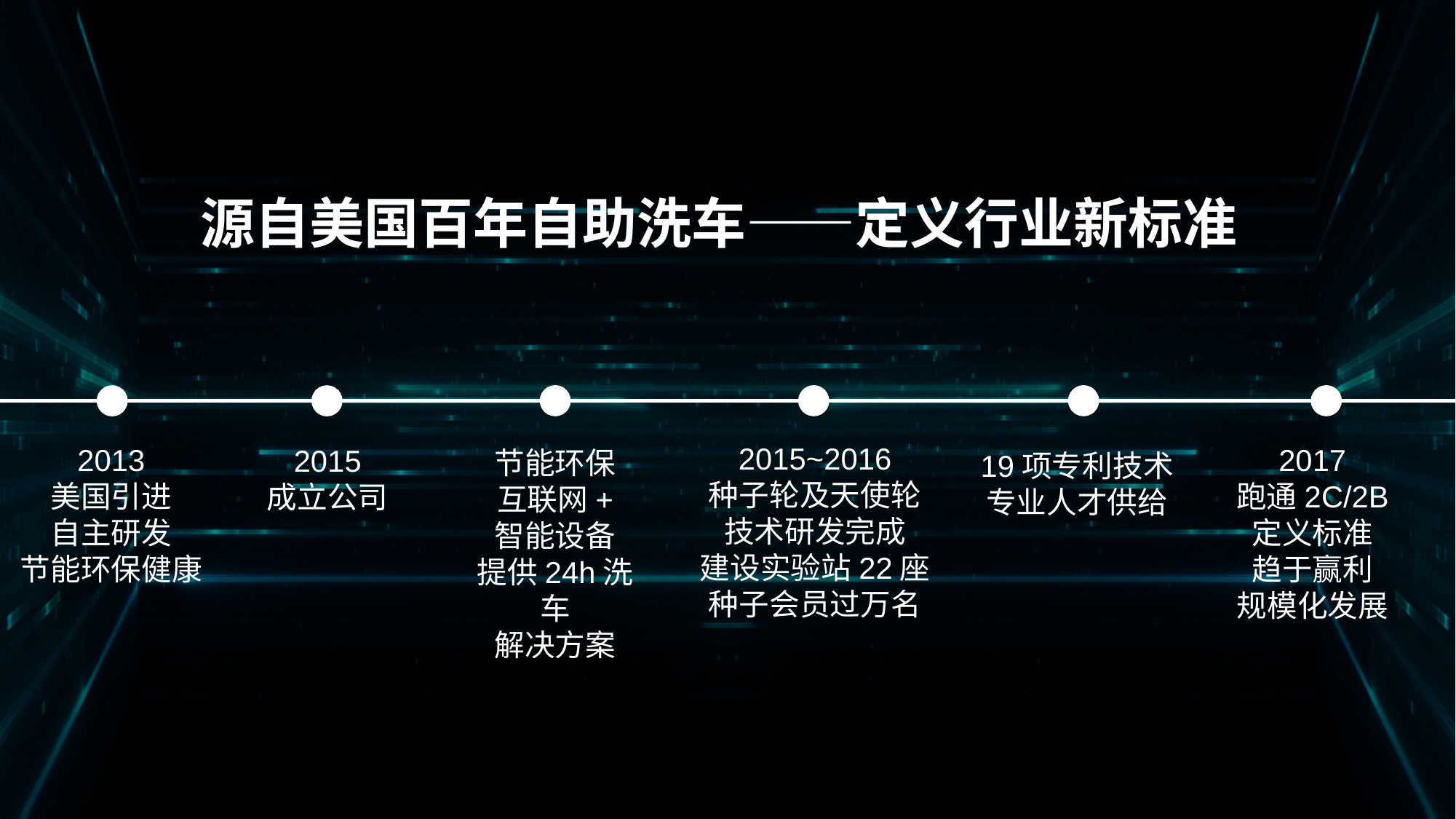

源自美国百年自助洗车——定义行业新标准

2015~2016
种子轮及天使轮
技术研发完成
建设实验站22座
种子会员过万名
2017
跑通2C/2B
定义标准
趋于赢利
规模化发展
2013
美国引进
自主研发
节能环保健康
2015
成立公司
节能环保
互联网+
智能设备
提供24h洗车
解决方案
19项专利技术
专业人才供给